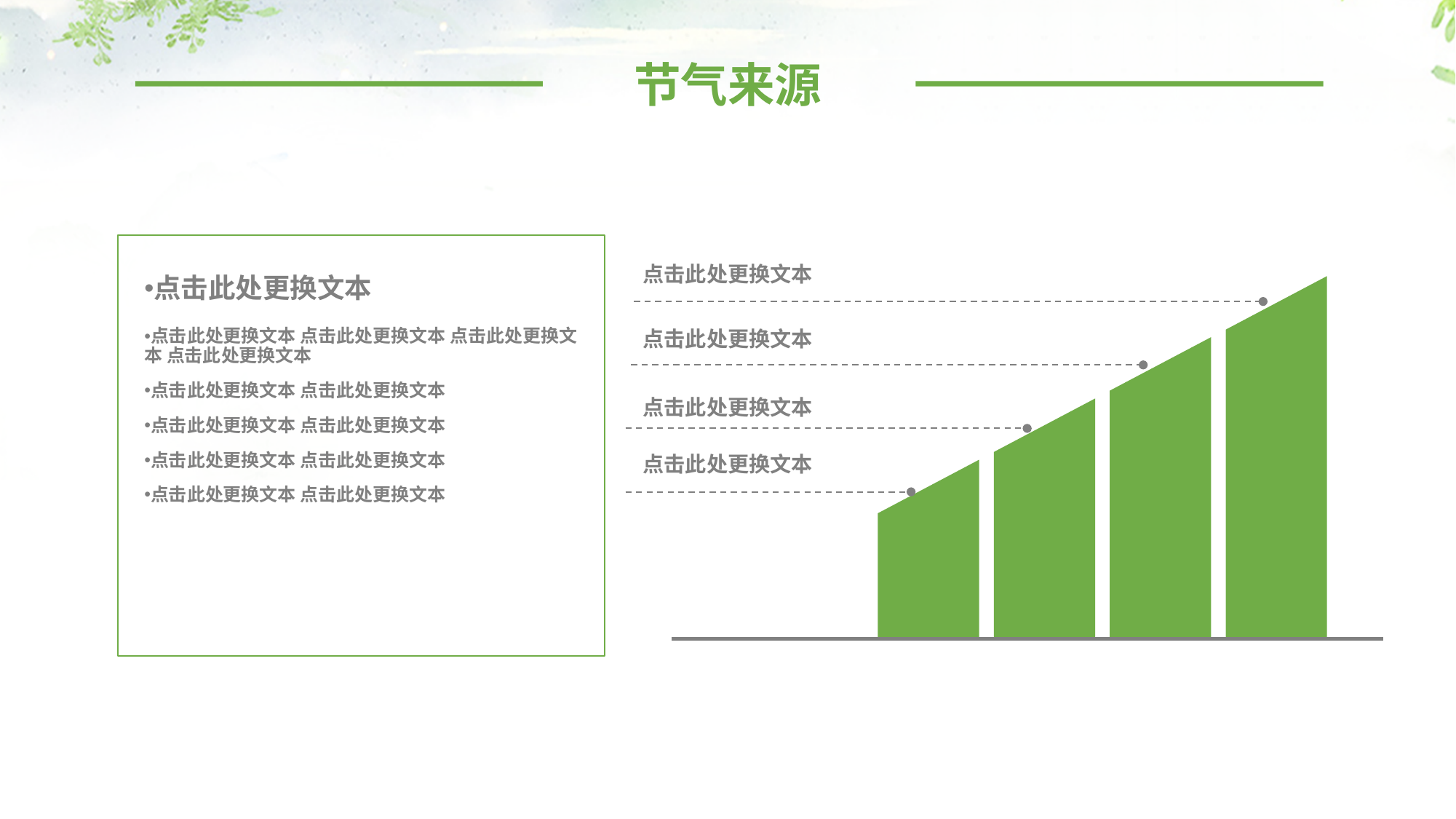

节气来源

点击此处更换文本

点击此处更换文本

点击此处更换文本

点击此处更换文本

点击此处更换文本
点击此处更换文本 点击此处更换文本 点击此处更换文本 点击此处更换文本
点击此处更换文本 点击此处更换文本
点击此处更换文本 点击此处更换文本
点击此处更换文本 点击此处更换文本
点击此处更换文本 点击此处更换文本